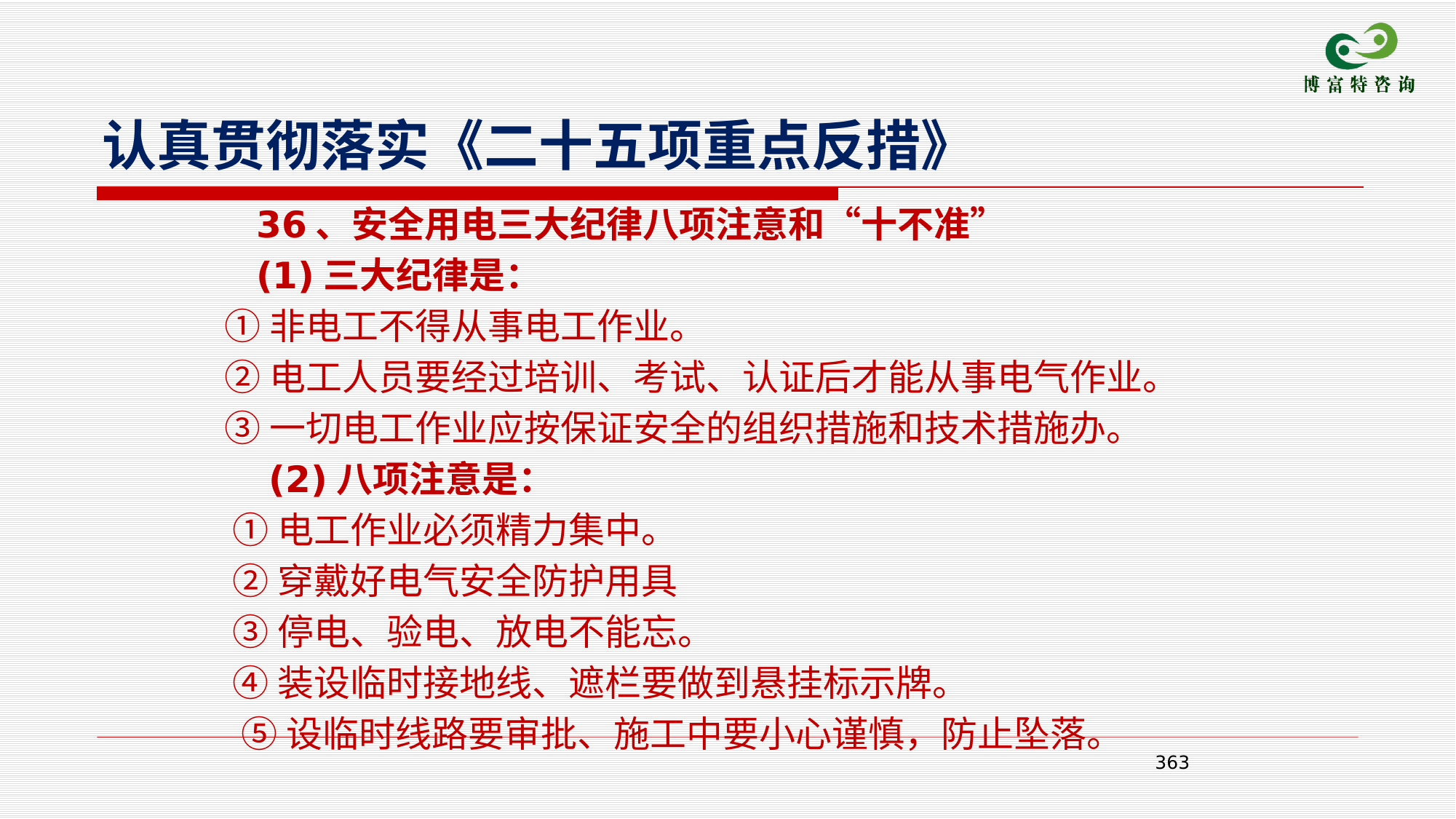

认真贯彻落实《二十五项重点反措》
       36、安全用电三大纪律八项注意和“十不准”
       (1)三大纪律是：
       ①非电工不得从事电工作业。
       ②电工人员要经过培训、考试、认证后才能从事电气作业。
       ③一切电工作业应按保证安全的组织措施和技术措施办。
        (2)八项注意是：
        ①电工作业必须精力集中。
        ②穿戴好电气安全防护用具
        ③停电、验电、放电不能忘。
        ④装设临时接地线、遮栏要做到悬挂标示牌。
         ⑤设临时线路要审批、施工中要小心谨慎，防止坠落。

363